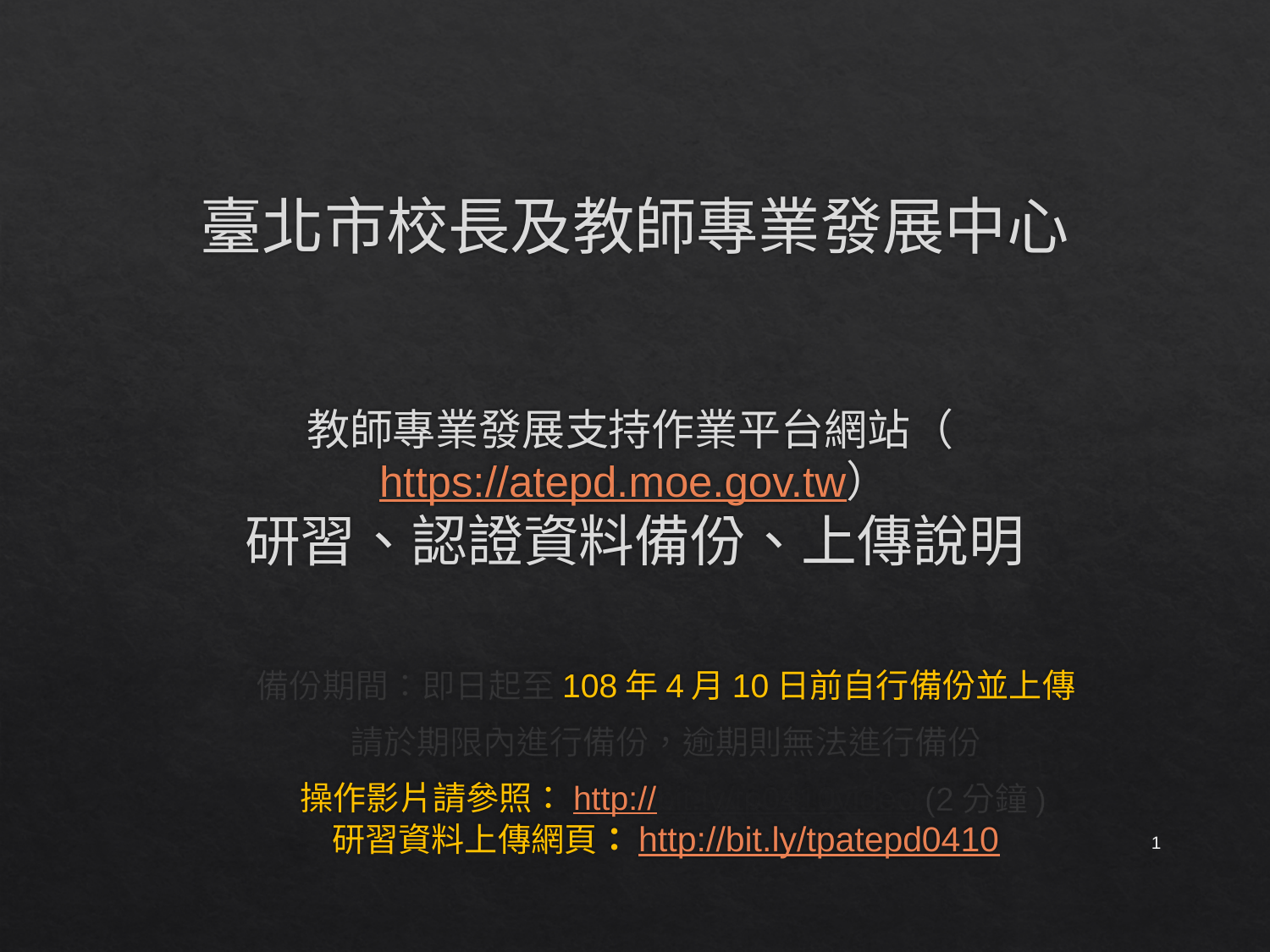

臺北市校長及教師專業發展中心
# 教師專業發展支持作業平台網站（https://atepd.moe.gov.tw） 研習、認證資料備份、上傳說明
備份期間：即日起至108年4月10日前自行備份並上傳
請於期限內進行備份，逾期則無法進行備份
 操作影片請參照：http://bit.ly/tp0410video (2分鐘)
研習資料上傳網頁：http://bit.ly/tpatepd0410

1